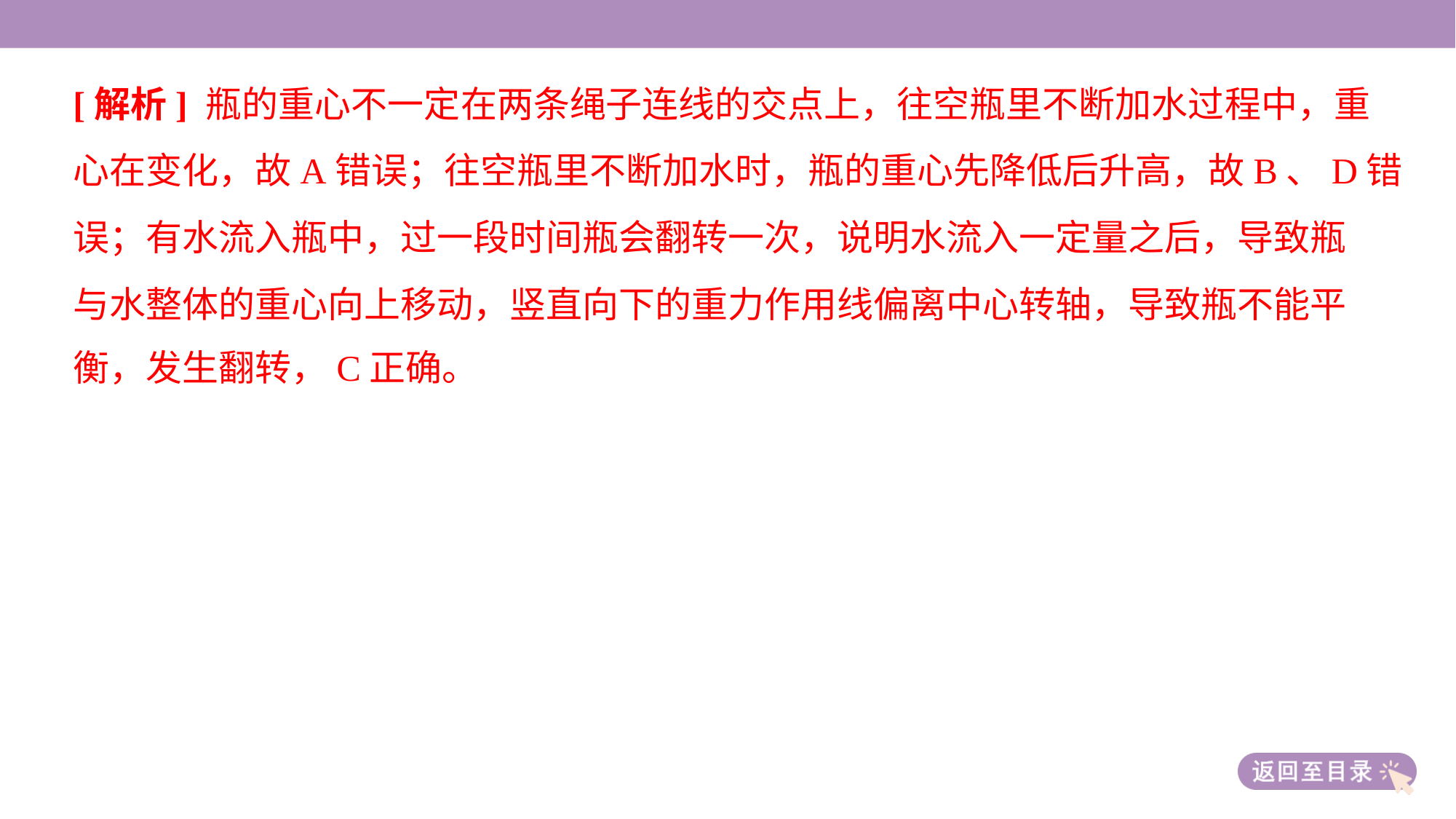

[解析] 瓶的重心不一定在两条绳子连线的交点上，往空瓶里不断加水过程中，重
心在变化，故A错误；往空瓶里不断加水时，瓶的重心先降低后升高，故B、D错
误；有水流入瓶中，过一段时间瓶会翻转一次，说明水流入一定量之后，导致瓶
与水整体的重心向上移动，竖直向下的重力作用线偏离中心转轴，导致瓶不能平
衡，发生翻转，C正确。